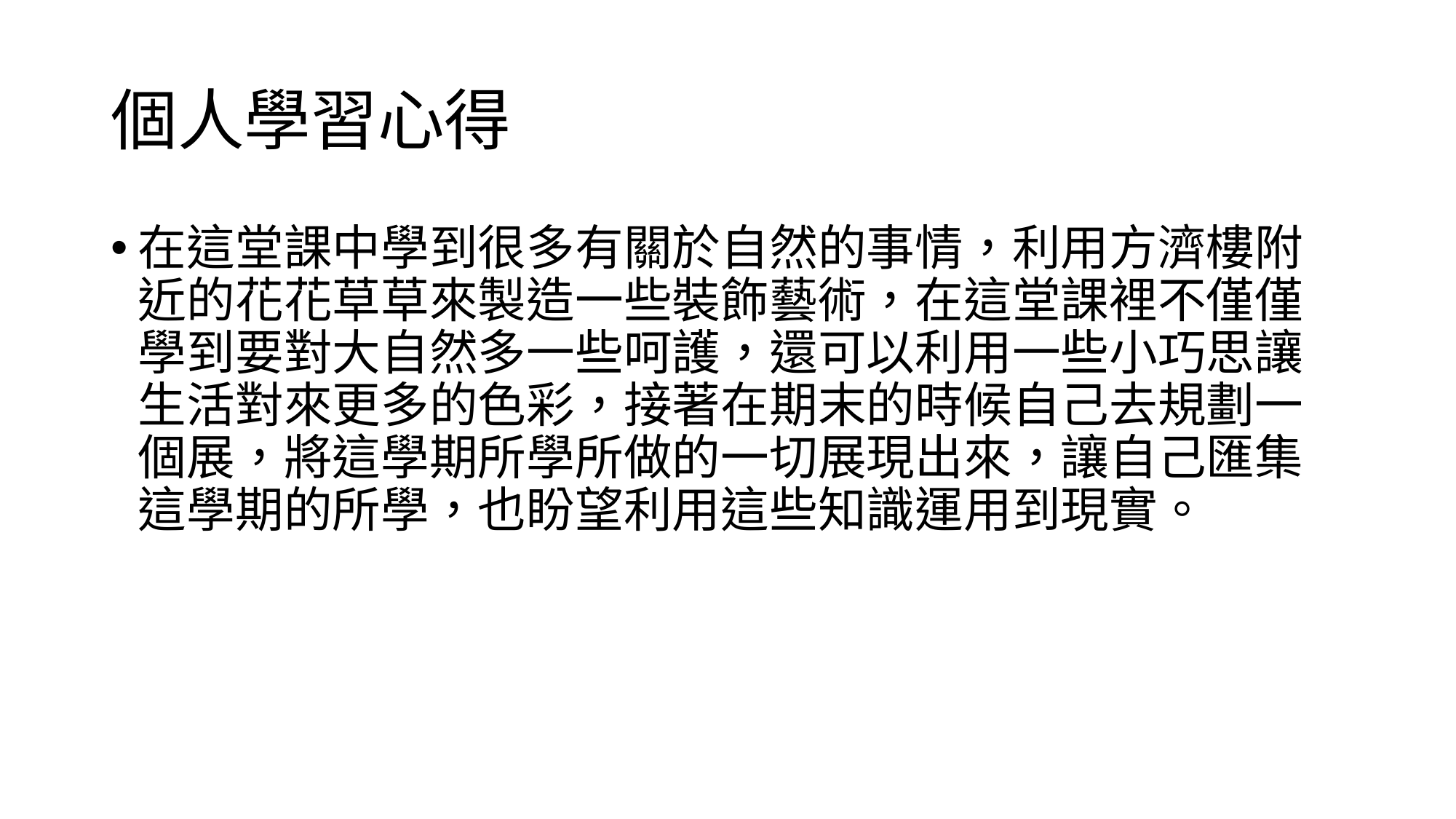

# 個人學習心得
在這堂課中學到很多有關於自然的事情，利用方濟樓附近的花花草草來製造一些裝飾藝術，在這堂課裡不僅僅學到要對大自然多一些呵護，還可以利用一些小巧思讓生活對來更多的色彩，接著在期末的時候自己去規劃一個展，將這學期所學所做的一切展現出來，讓自己匯集這學期的所學，也盼望利用這些知識運用到現實。